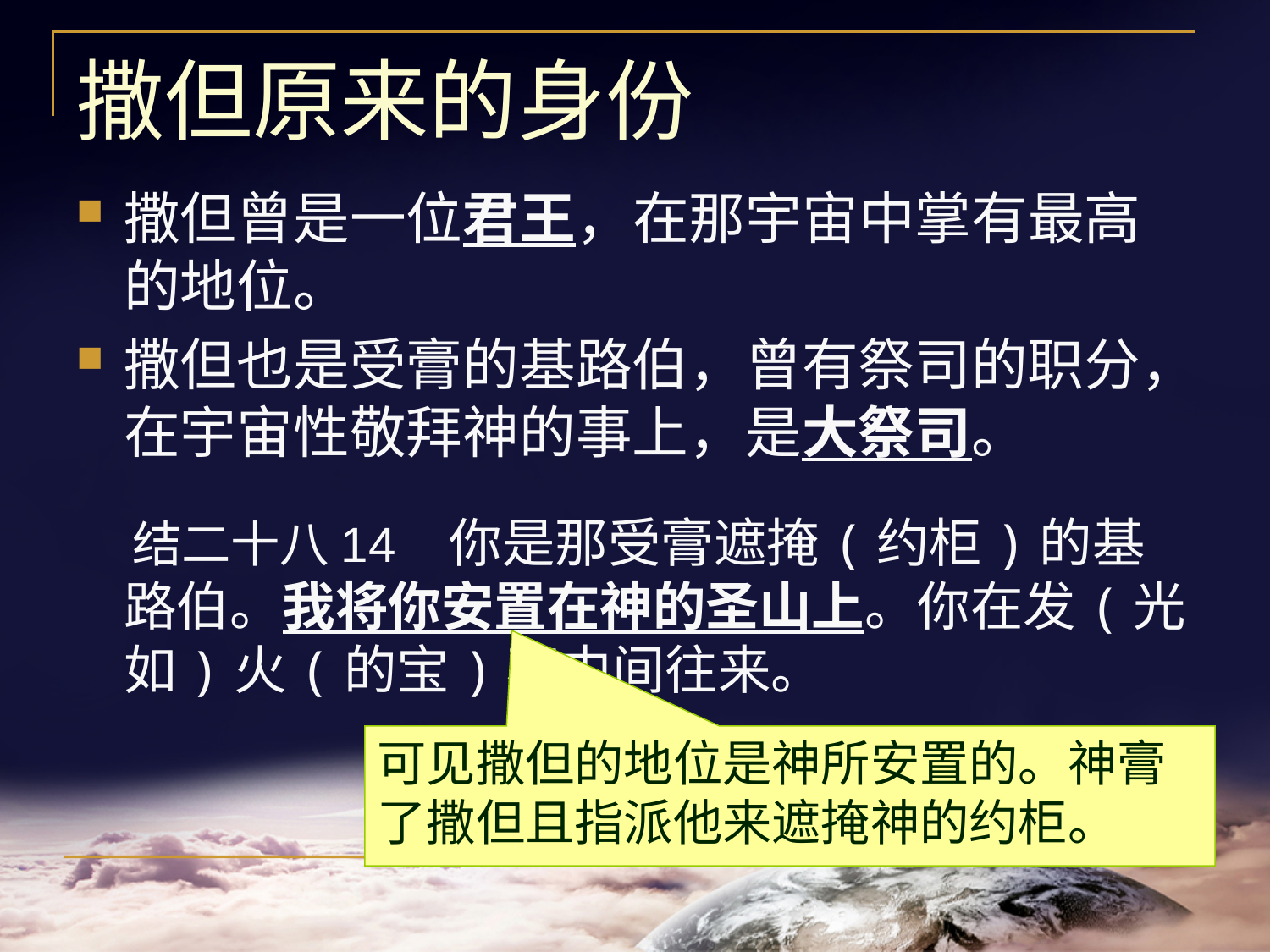

# 撒但原来的身份
撒但曾是一位君王，在那宇宙中掌有最高的地位。
撒但也是受膏的基路伯，曾有祭司的职分，在宇宙性敬拜神的事上，是大祭司。

    结二十八14   你是那受膏遮掩(约柜)的基路伯。我将你安置在神的圣山上。你在发(光如)火(的宝)石中间往来。

可见撒但的地位是神所安置的。神膏了撒但且指派他来遮掩神的约柜。